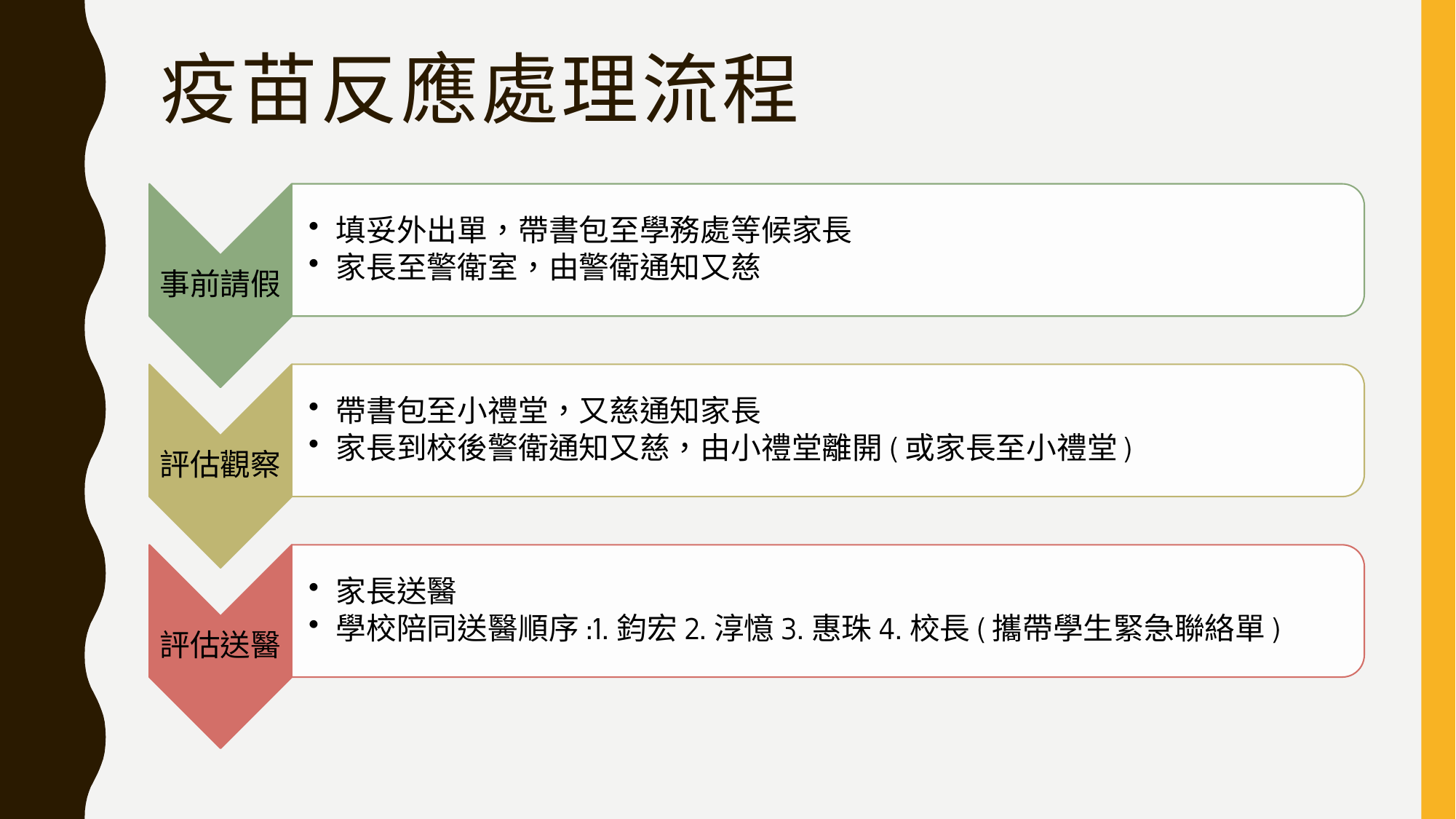

# 疫苗反應處理流程
事前請假
填妥外出單，帶書包至學務處等候家長
家長至警衛室，由警衛通知又慈
評估觀察
帶書包至小禮堂，又慈通知家長
家長到校後警衛通知又慈，由小禮堂離開(或家長至小禮堂)
評估送醫
家長送醫
學校陪同送醫順序:1.鈞宏2.淳憶3.惠珠4.校長(攜帶學生緊急聯絡單)